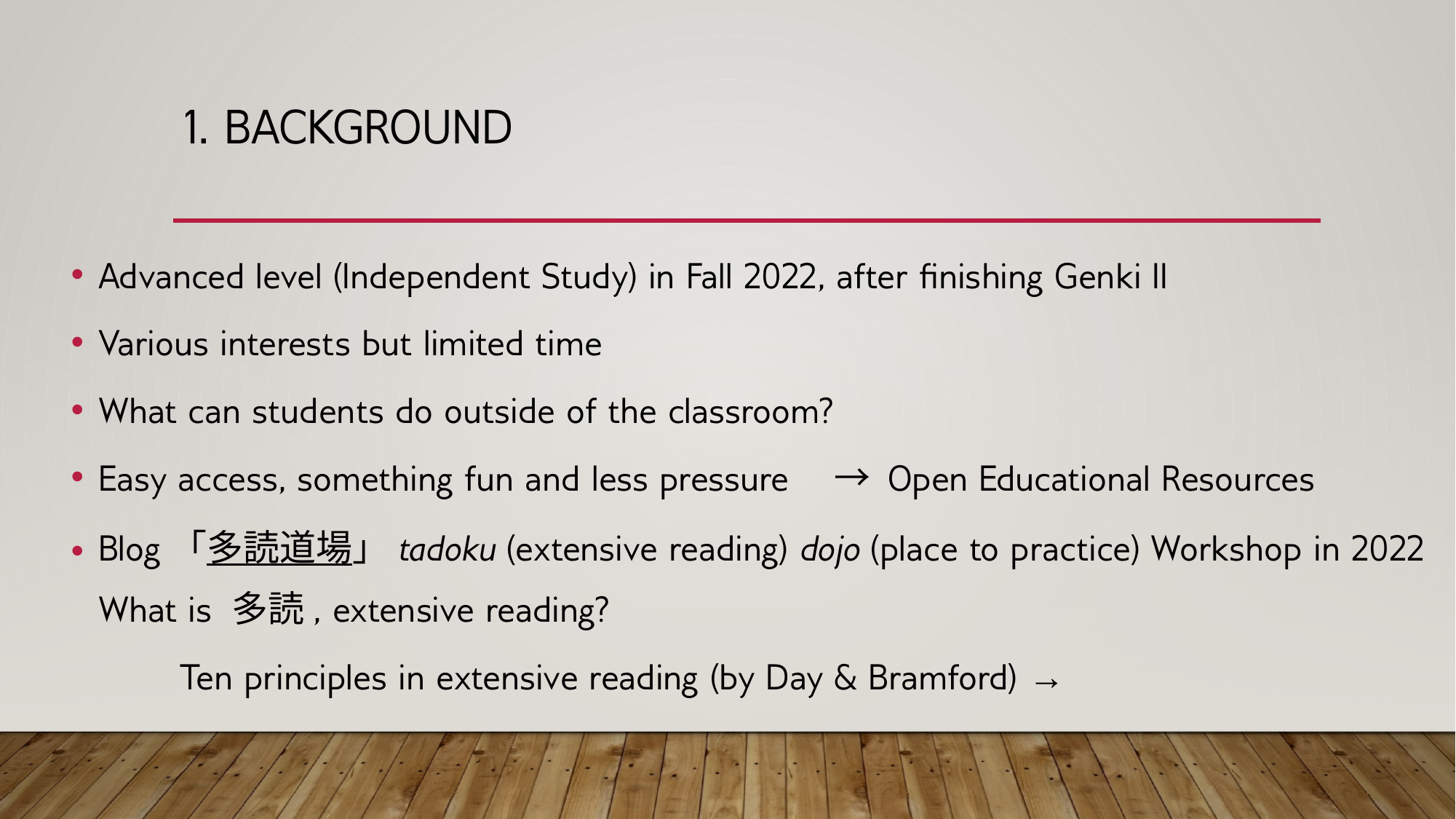

# 1. BACKGROUND
Advanced level (Independent Study) in Fall 2022, after finishing Genki II
Various interests but limited time
What can students do outside of the classroom?
Easy access, something fun and less pressure　→ Open Educational Resources
Blog「多読道場」tadoku (extensive reading) dojo (place to practice) Workshop in 2022
What is 多読, extensive reading?
	Ten principles in extensive reading (by Day & Bramford) →